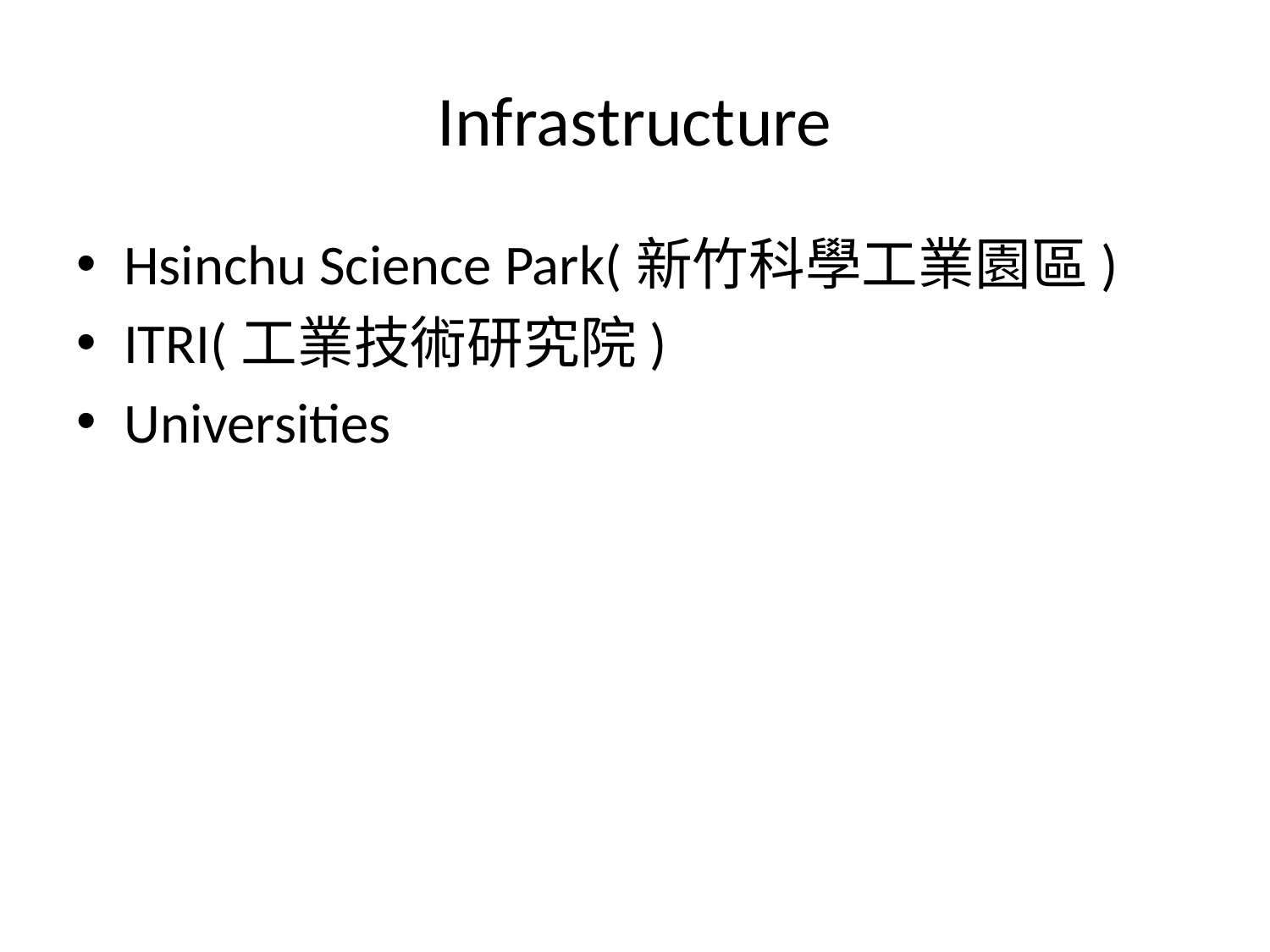

# Infrastructure
Hsinchu Science Park(新竹科學工業園區)
ITRI(工業技術研究院)
Universities